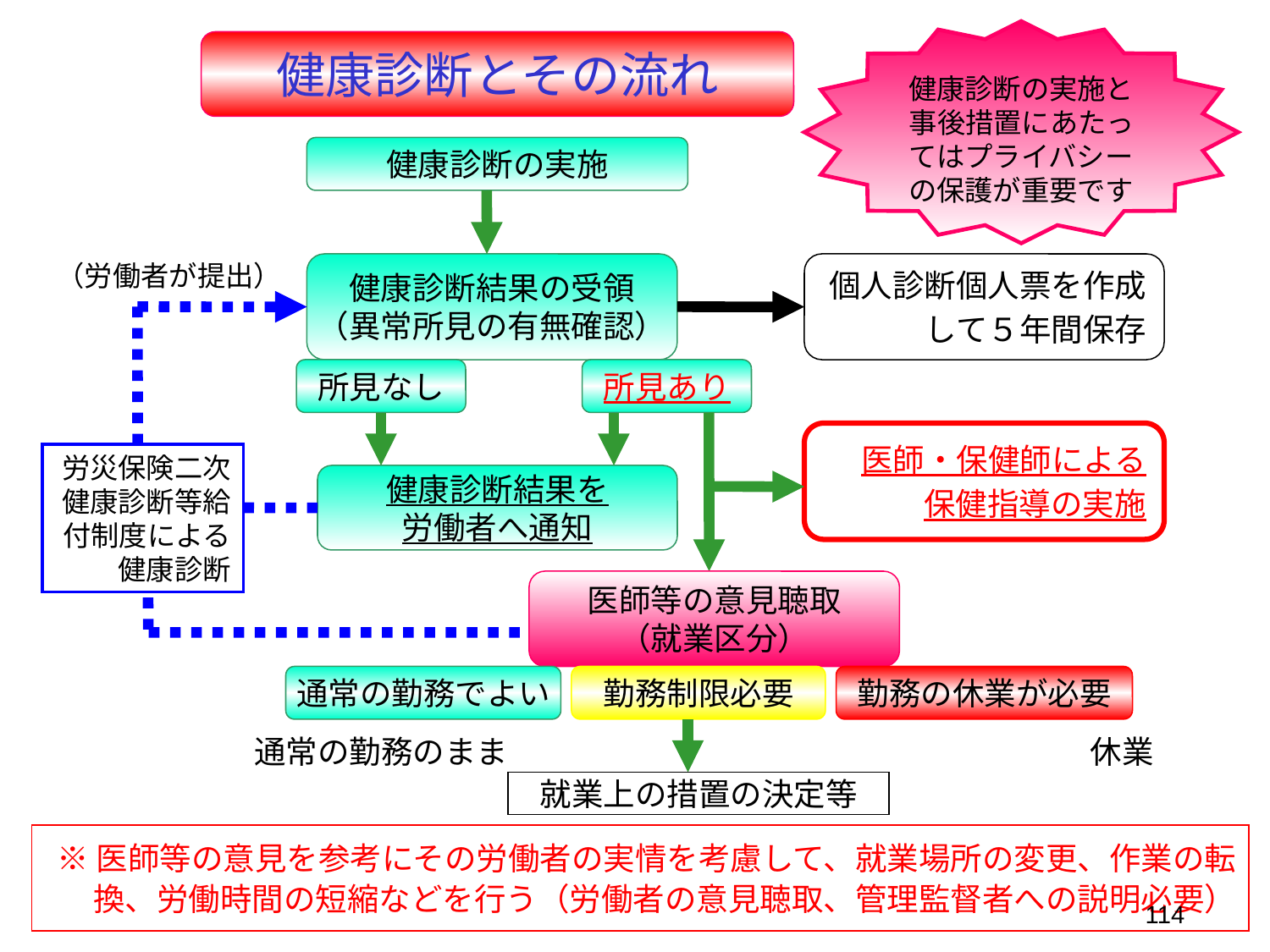

健康診断の実施と事後措置にあたってはプライバシーの保護が重要です
健康診断とその流れ
健康診断の実施

（労働者が提出）
健康診断結果の受領
（異常所見の有無確認）
個人診断個人票を作成
して５年間保存

所見なし
所見あり

医師・保健師による
保健指導の実施
労災保険二次
健康診断等給
付制度による
健康診断
健康診断結果を
労働者へ通知

医師等の意見聴取
（就業区分）

通常の勤務でよい
勤務制限必要
勤務の休業が必要

通常の勤務のまま
休業
就業上の措置の決定等
※医師等の意見を参考にその労働者の実情を考慮して、就業場所の変更、作業の転
　換、労働時間の短縮などを行う（労働者の意見聴取、管理監督者への説明必要）
114